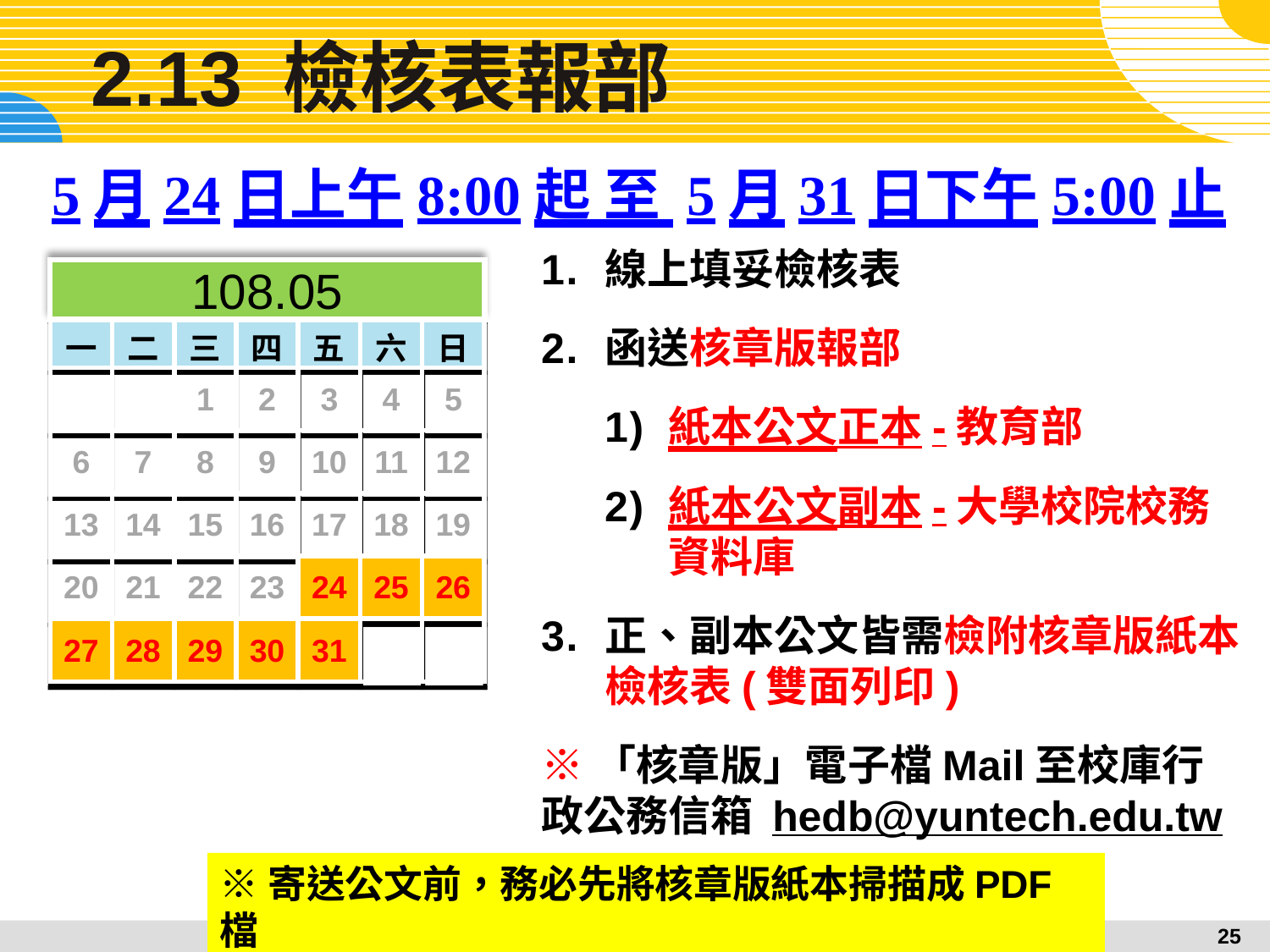

# 2.13 檢核表報部
5月24日上午8:00起 至 5月31日下午5:00止
線上填妥檢核表
函送核章版報部
紙本公文正本-教育部
紙本公文副本-大學校院校務資料庫
正、副本公文皆需檢附核章版紙本檢核表(雙面列印)
※「核章版」電子檔Mail至校庫行政公務信箱 hedb@yuntech.edu.tw
108.05
| 一 | 二 | 三 | 四 | 五 | 六 | 日 |
| --- | --- | --- | --- | --- | --- | --- |
|  |  | 1 | 2 | 3 | 4 | 5 |
| 6 | 7 | 8 | 9 | 10 | 11 | 12 |
| 13 | 14 | 15 | 16 | 17 | 18 | 19 |
| 20 | 21 | 22 | 23 | 24 | 25 | 26 |
| 27 | 28 | 29 | 30 | 31 |  |  |
※寄送公文前，務必先將核章版紙本掃描成PDF檔